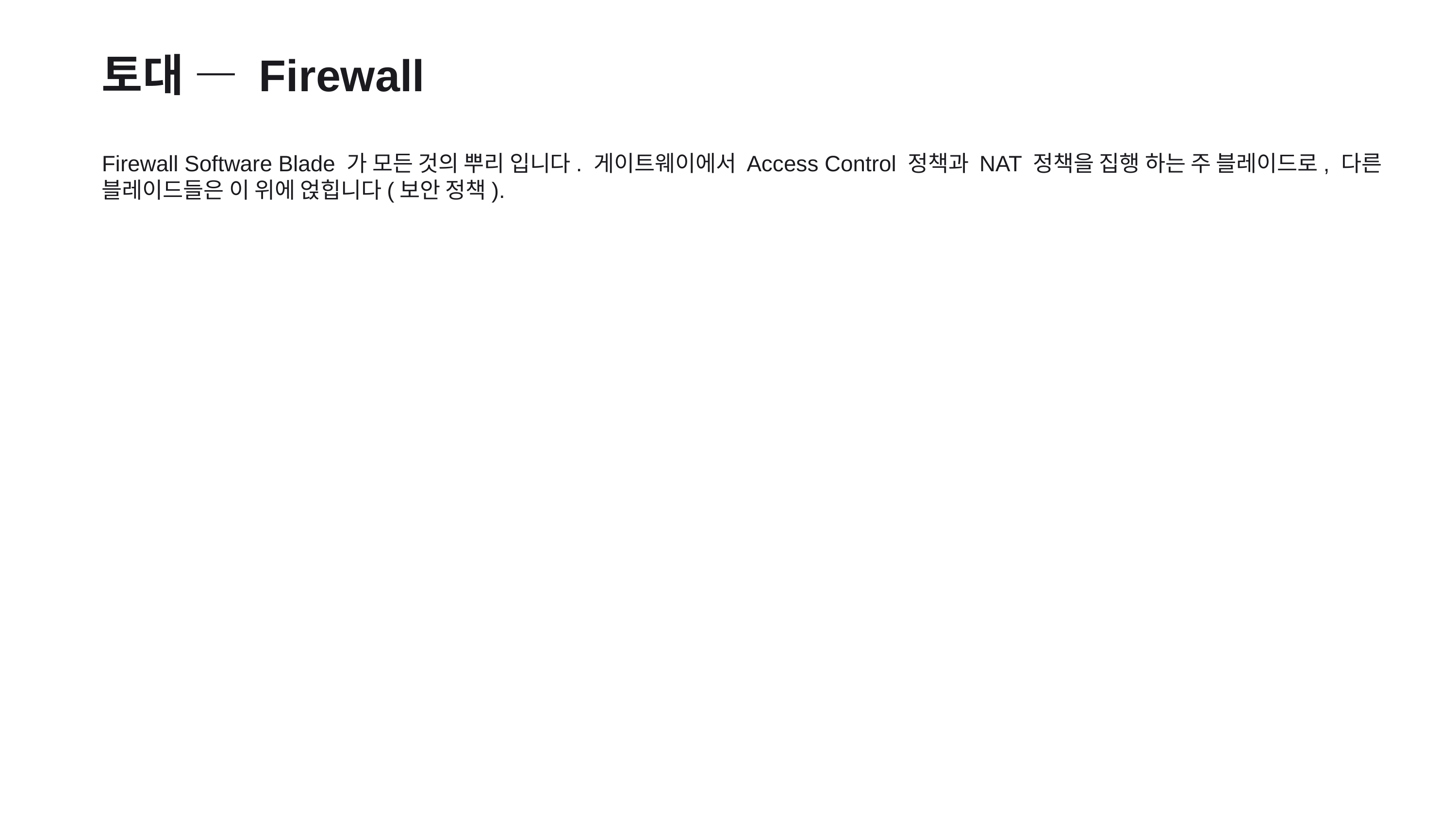

토대 — Firewall
Firewall Software Blade 가 모든 것의 뿌리 입니다. 게이트웨이에서 Access Control 정책과 NAT 정책을 집행 하는 주 블레이드로, 다른 블레이드들은 이 위에 얹힙니다(보안 정책).